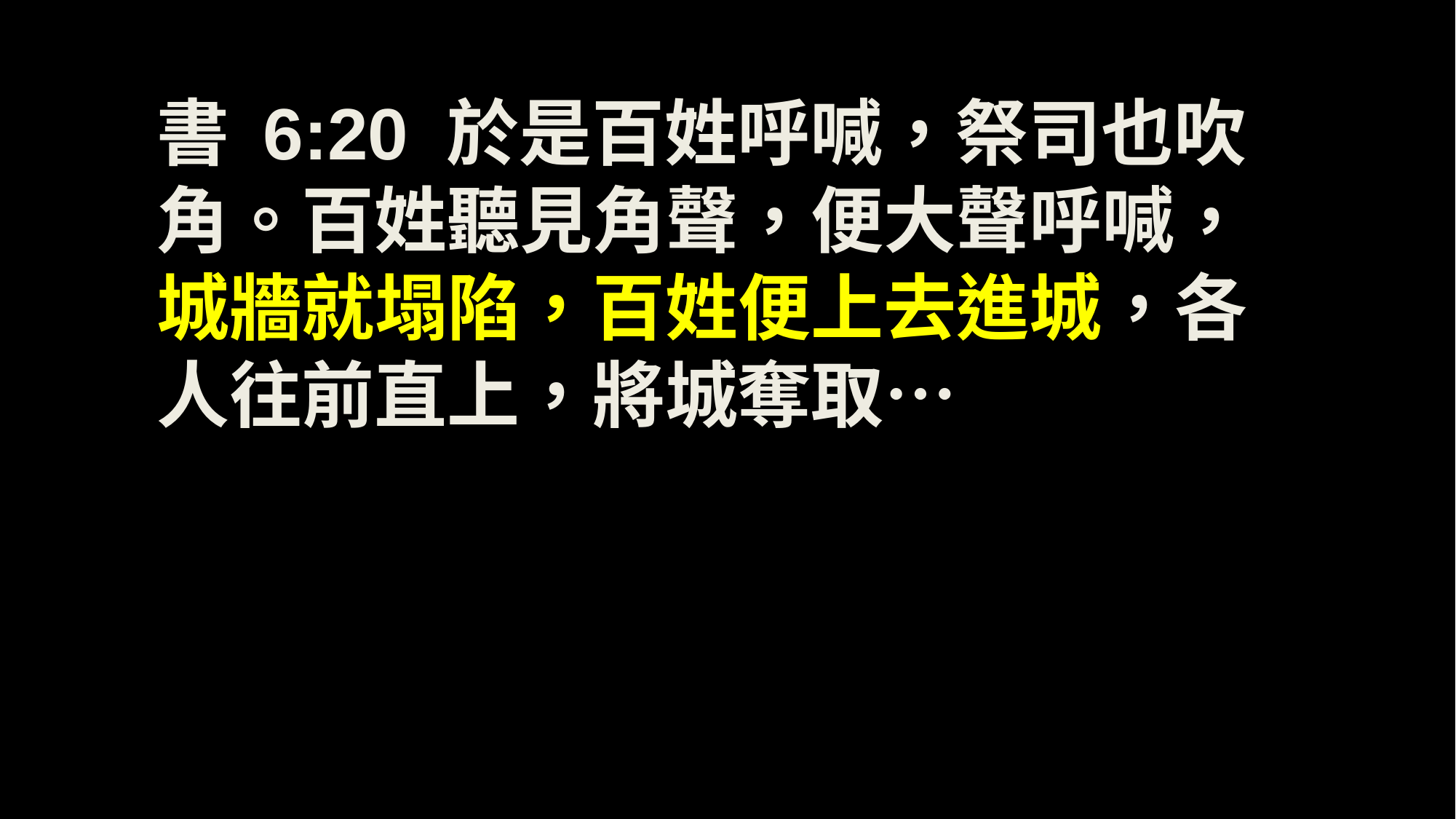

書 6:20 於是百姓呼喊，祭司也吹角。百姓聽見角聲，便大聲呼喊，城牆就塌陷，百姓便上去進城，各人往前直上，將城奪取…